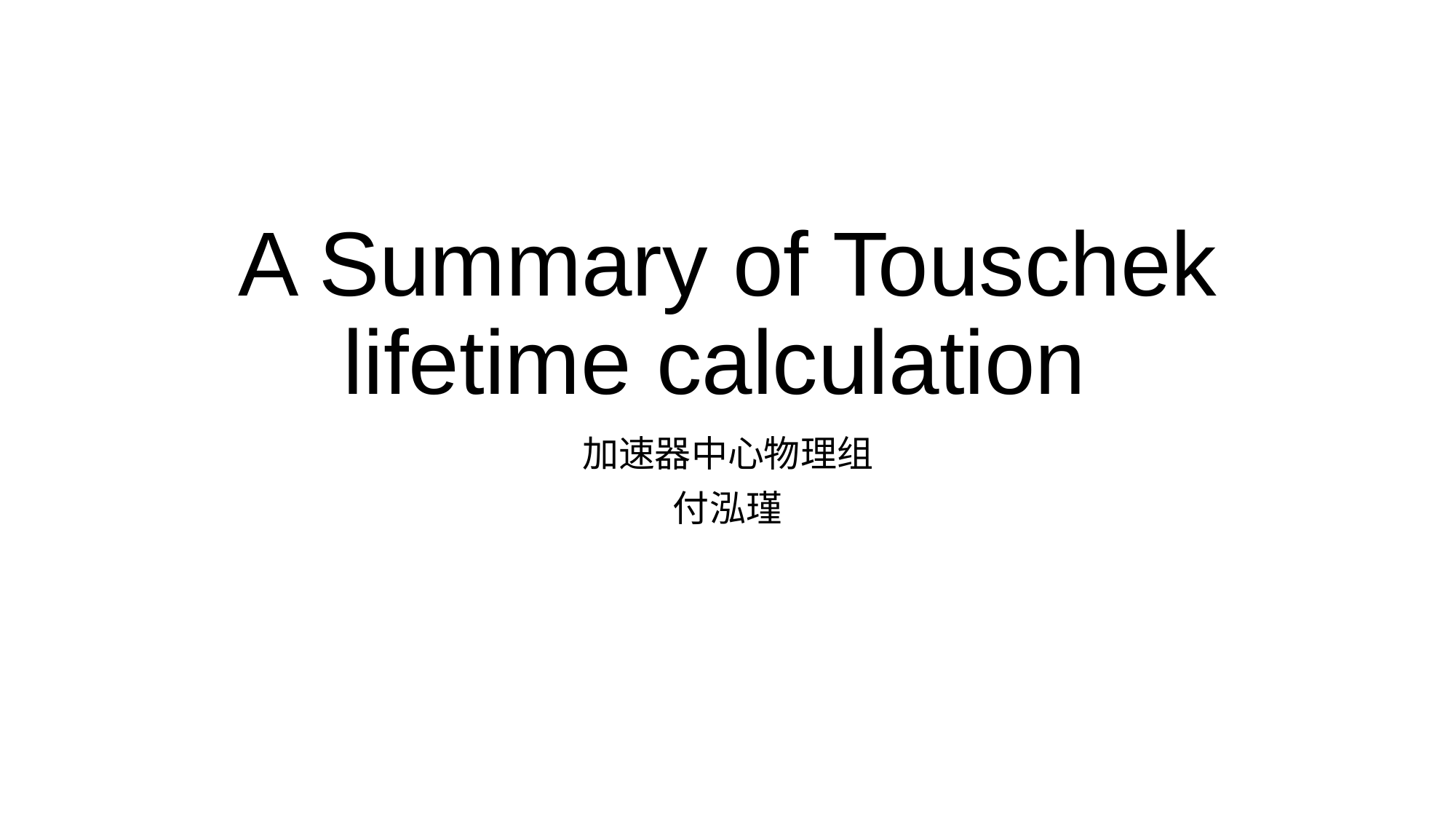

# A Summary of Touschek lifetime calculation
加速器中心物理组
付泓瑾